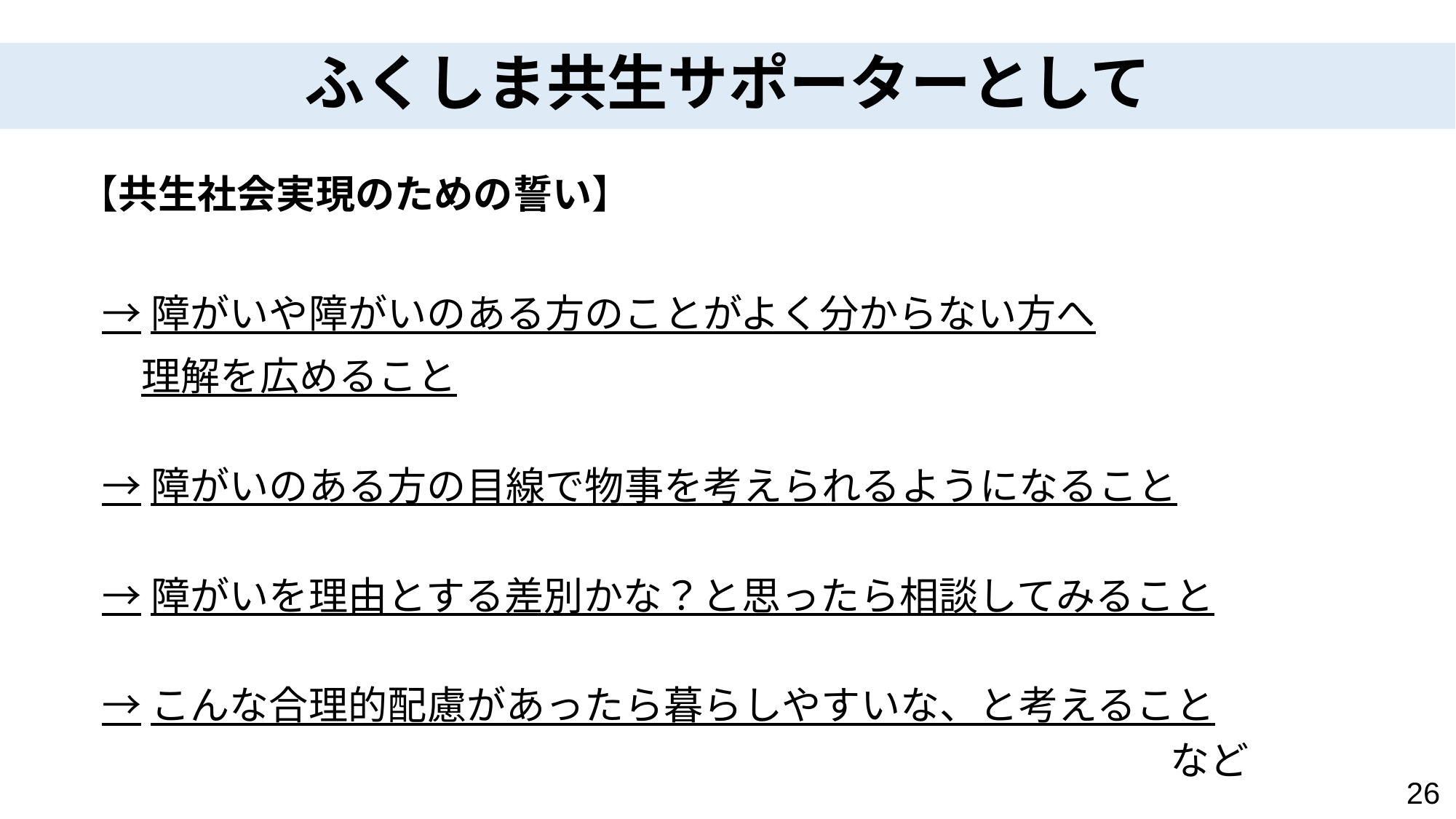

ふくしま共生サポーターとして
【共生社会実現のための誓い】
→障がいや障がいのある方のことがよく分からない方へ
　理解を広めること
→障がいのある方の目線で物事を考えられるようになること
→障がいを理由とする差別かな？と思ったら相談してみること
→こんな合理的配慮があったら暮らしやすいな、と考えること

など
26